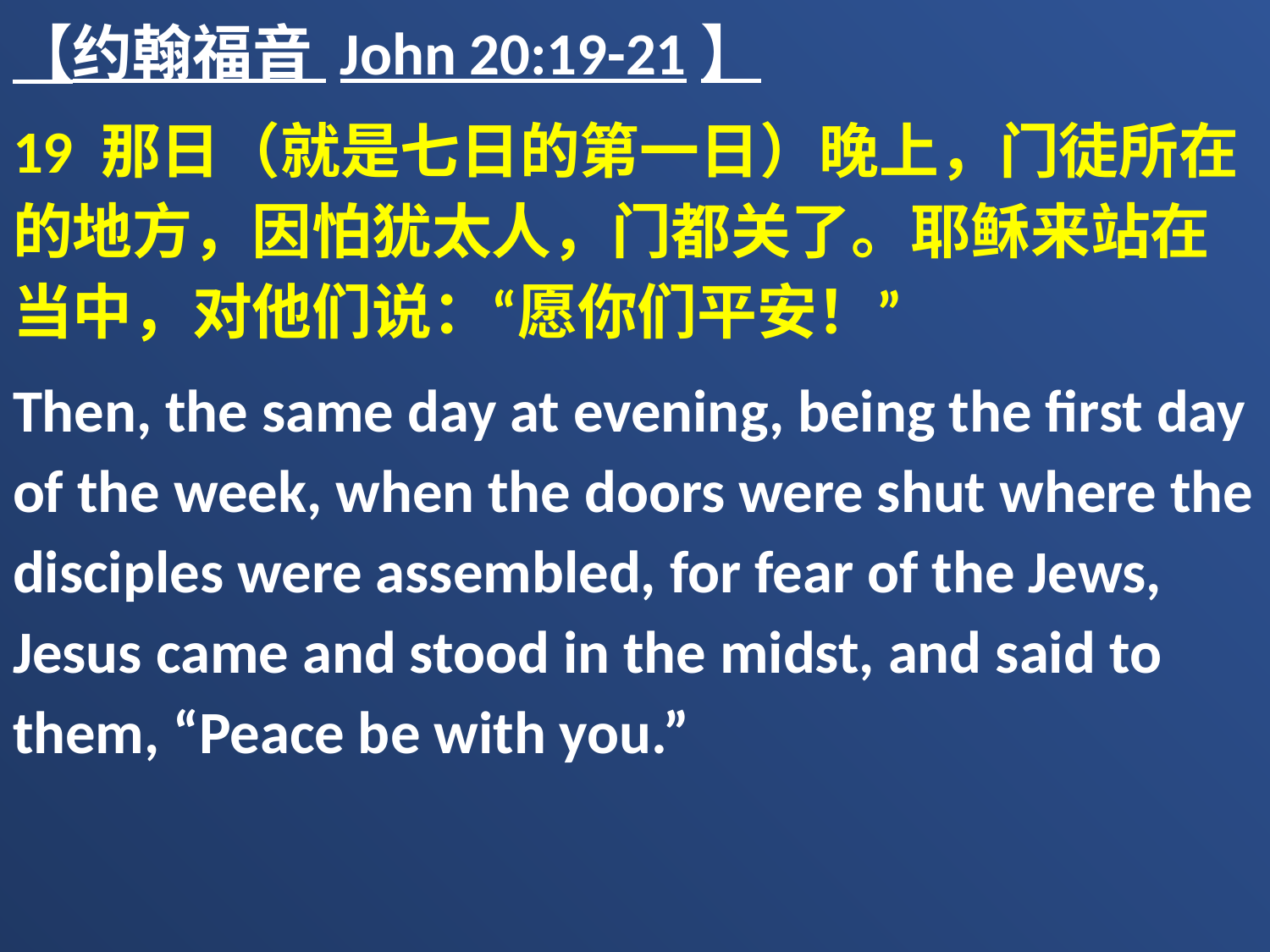

【约翰福音 John 20:19-21】
19 那日（就是七日的第一日）晚上，门徒所在的地方，因怕犹太人，门都关了。耶稣来站在当中，对他们说：“愿你们平安！”
Then, the same day at evening, being the first day of the week, when the doors were shut where the disciples were assembled, for fear of the Jews, Jesus came and stood in the midst, and said to them, “Peace be with you.”